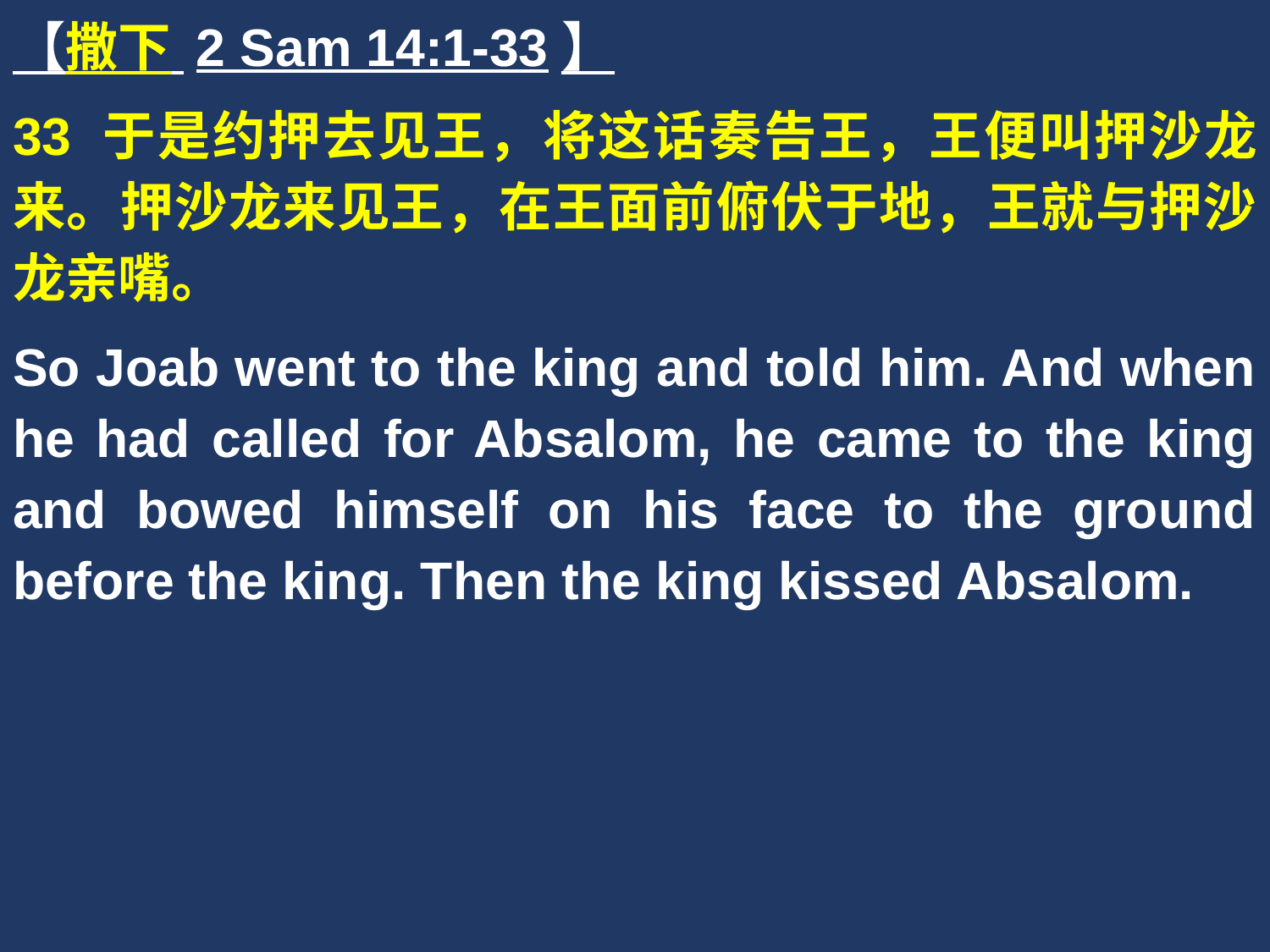

【撒下 2 Sam 14:1-33】
33 于是约押去见王，将这话奏告王，王便叫押沙龙来。押沙龙来见王，在王面前俯伏于地，王就与押沙龙亲嘴。
So Joab went to the king and told him. And when he had called for Absalom, he came to the king and bowed himself on his face to the ground before the king. Then the king kissed Absalom.